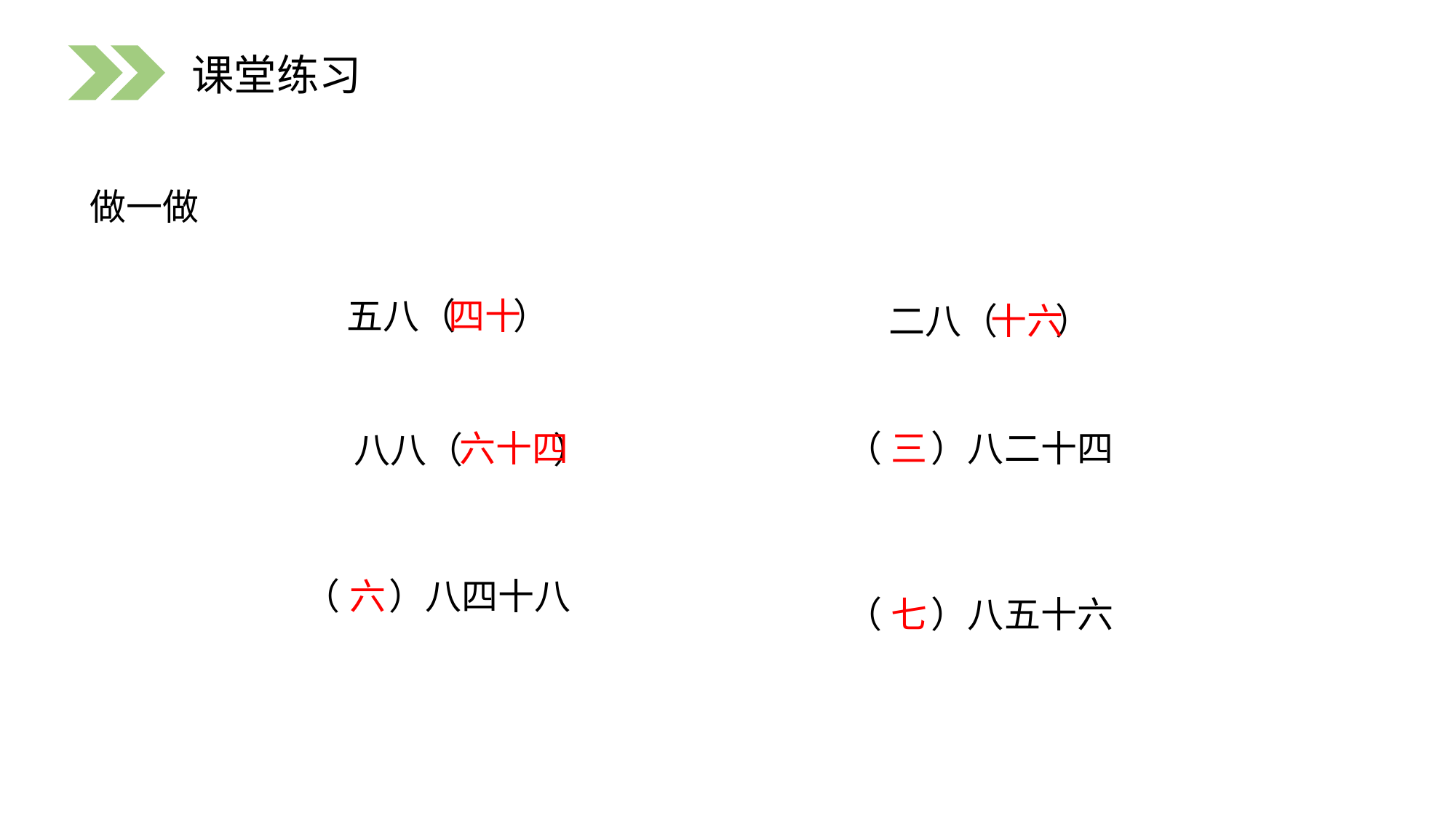

课堂练习
做一做
四十
五八（       ）
二八（       ）
十六
三
（      ）八二十四
六十四
八八（           ）
六
（      ）八四十八
（      ）八五十六
七